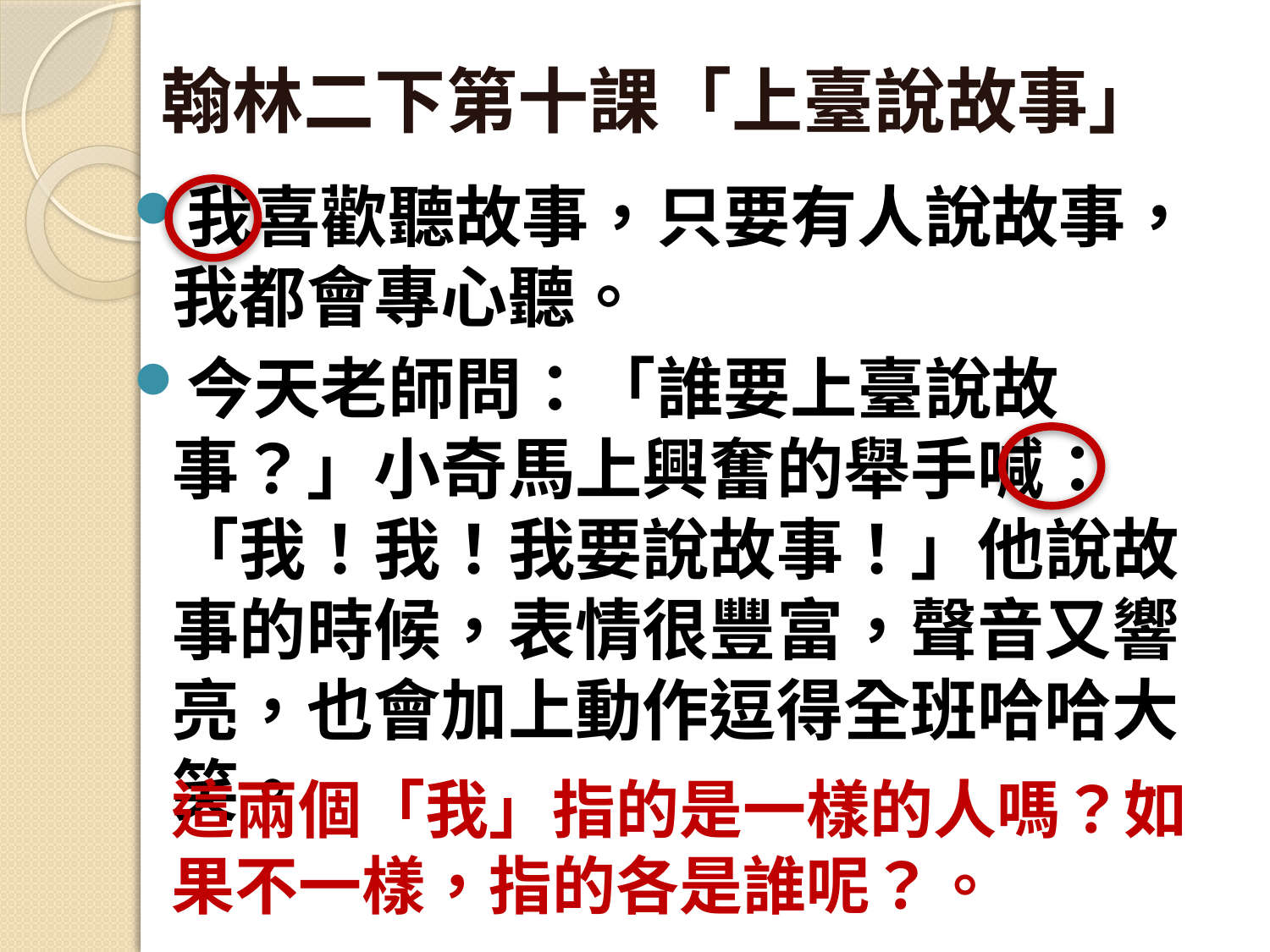

# 翰林二下第十課「上臺說故事」
我喜歡聽故事，只要有人說故事，我都會專心聽。
今天老師問：「誰要上臺說故事？」小奇馬上興奮的舉手喊： 「我！我！我要說故事！」他說故事的時候，表情很豐富，聲音又響亮，也會加上動作逗得全班哈哈大笑。

這兩個「我」指的是一樣的人嗎？如果不一樣，指的各是誰呢？。